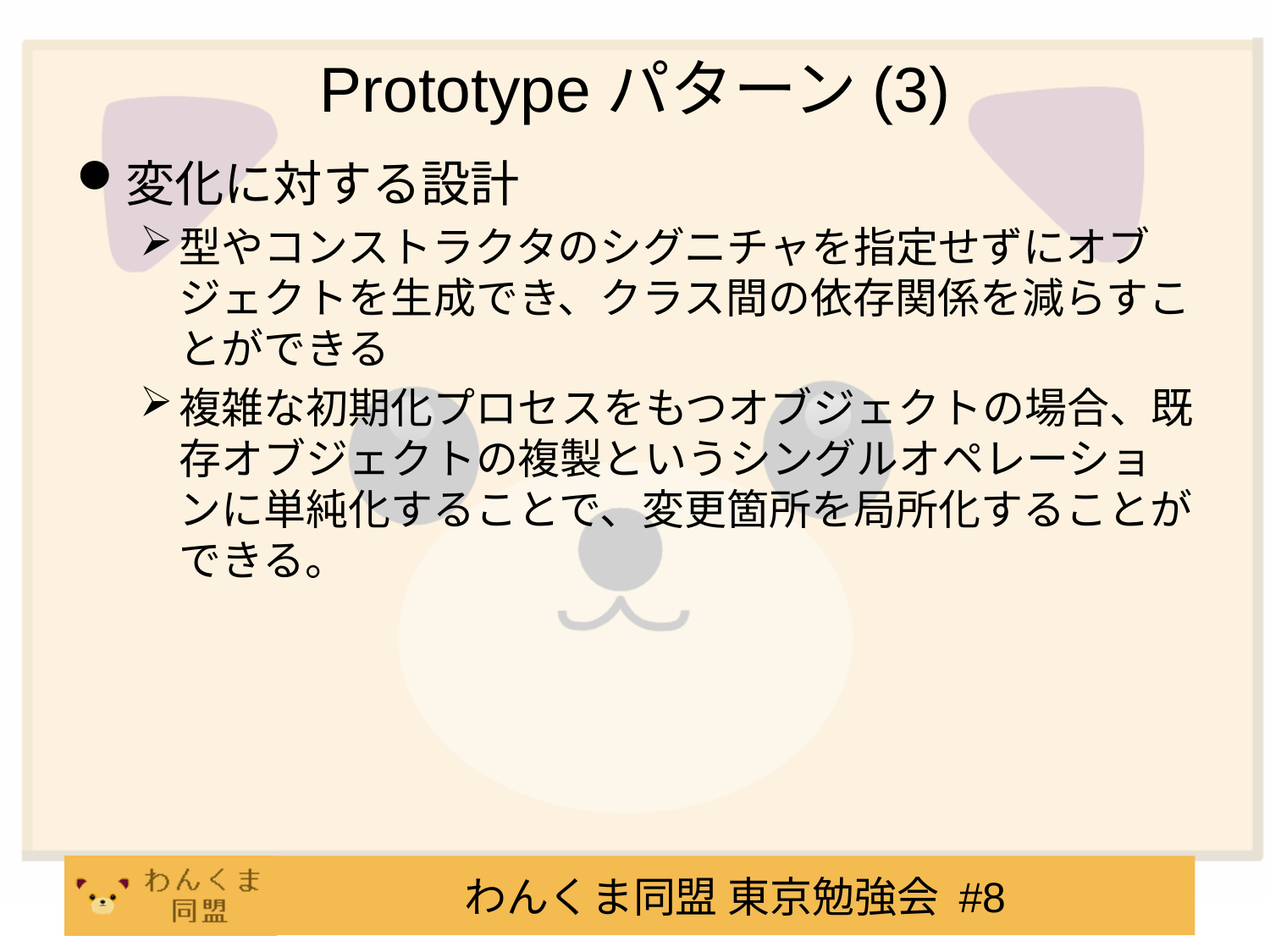

# Prototypeパターン(3)
変化に対する設計
型やコンストラクタのシグニチャを指定せずにオブジェクトを生成でき、クラス間の依存関係を減らすことができる
複雑な初期化プロセスをもつオブジェクトの場合、既存オブジェクトの複製というシングルオペレーションに単純化することで、変更箇所を局所化することができる。